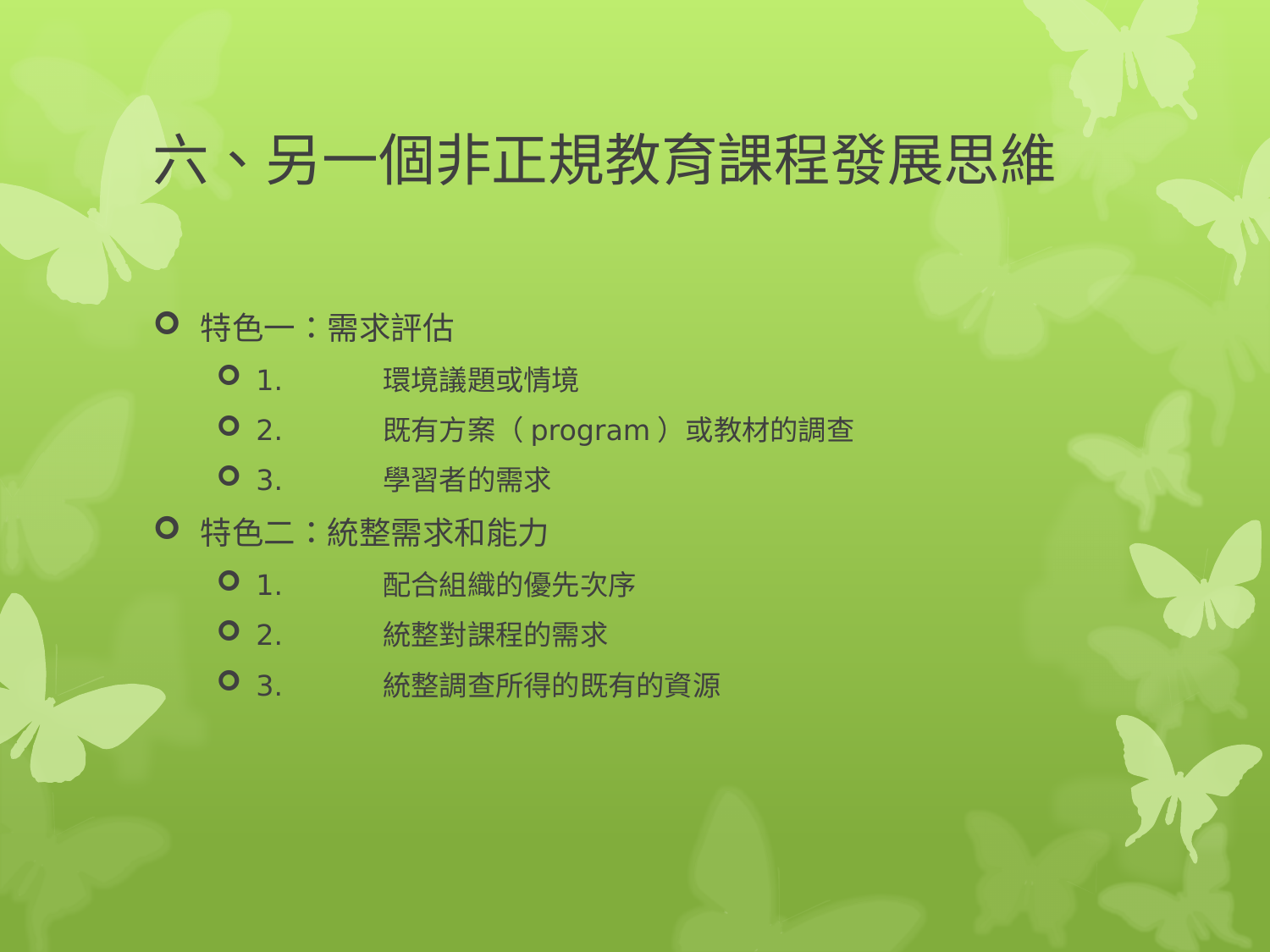

# 六、另一個非正規教育課程發展思維
特色一：需求評估
1.	環境議題或情境
2.	既有方案（program）或教材的調查
3.	學習者的需求
特色二：統整需求和能力
1.	配合組織的優先次序
2.	統整對課程的需求
3.	統整調查所得的既有的資源